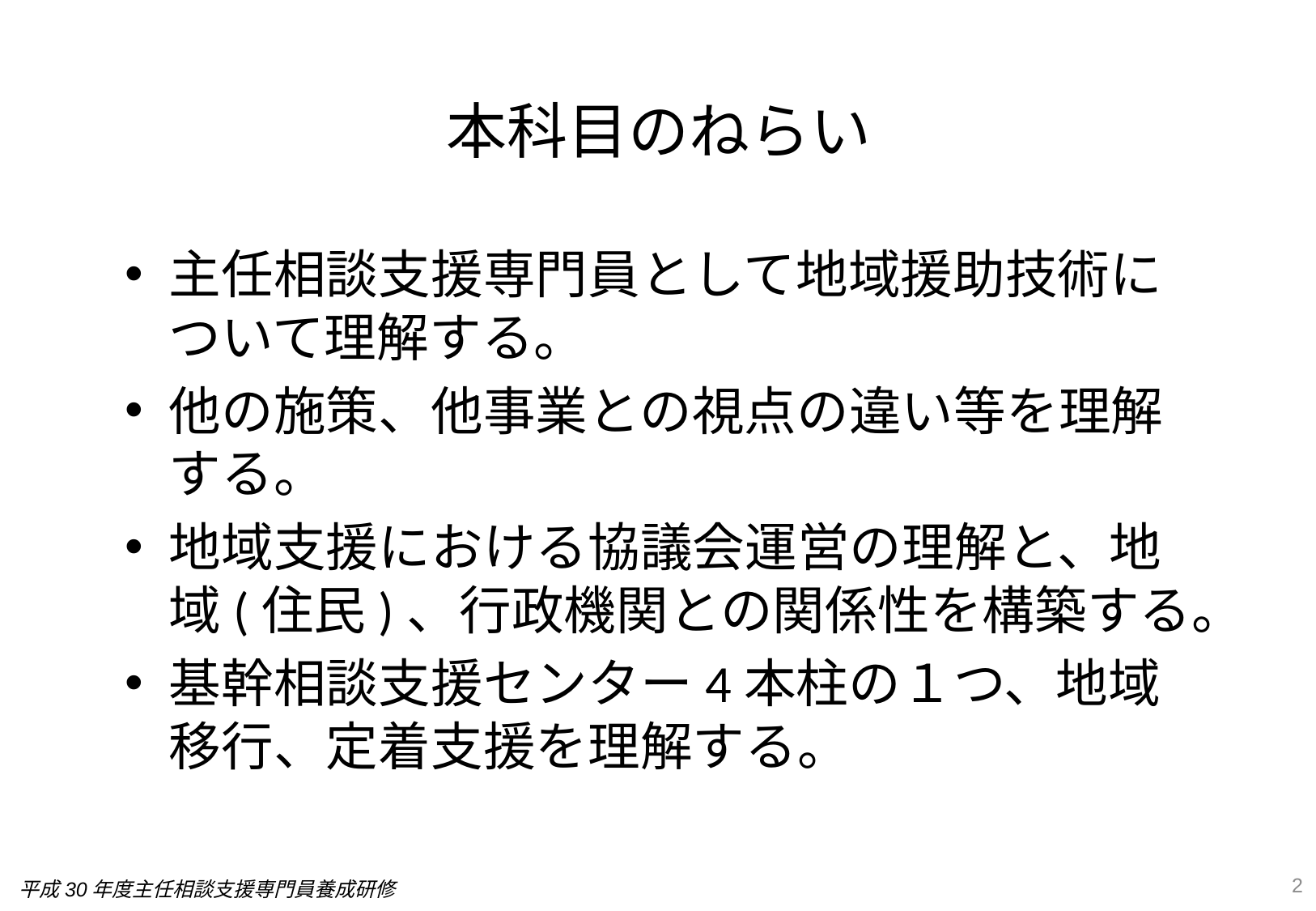

# 本科目のねらい
主任相談支援専門員として地域援助技術について理解する。
他の施策、他事業との視点の違い等を理解する。
地域支援における協議会運営の理解と、地域(住民)、行政機関との関係性を構築する。
基幹相談支援センター4本柱の１つ、地域移行、定着支援を理解する。

2
平成30年度主任相談支援専門員養成研修